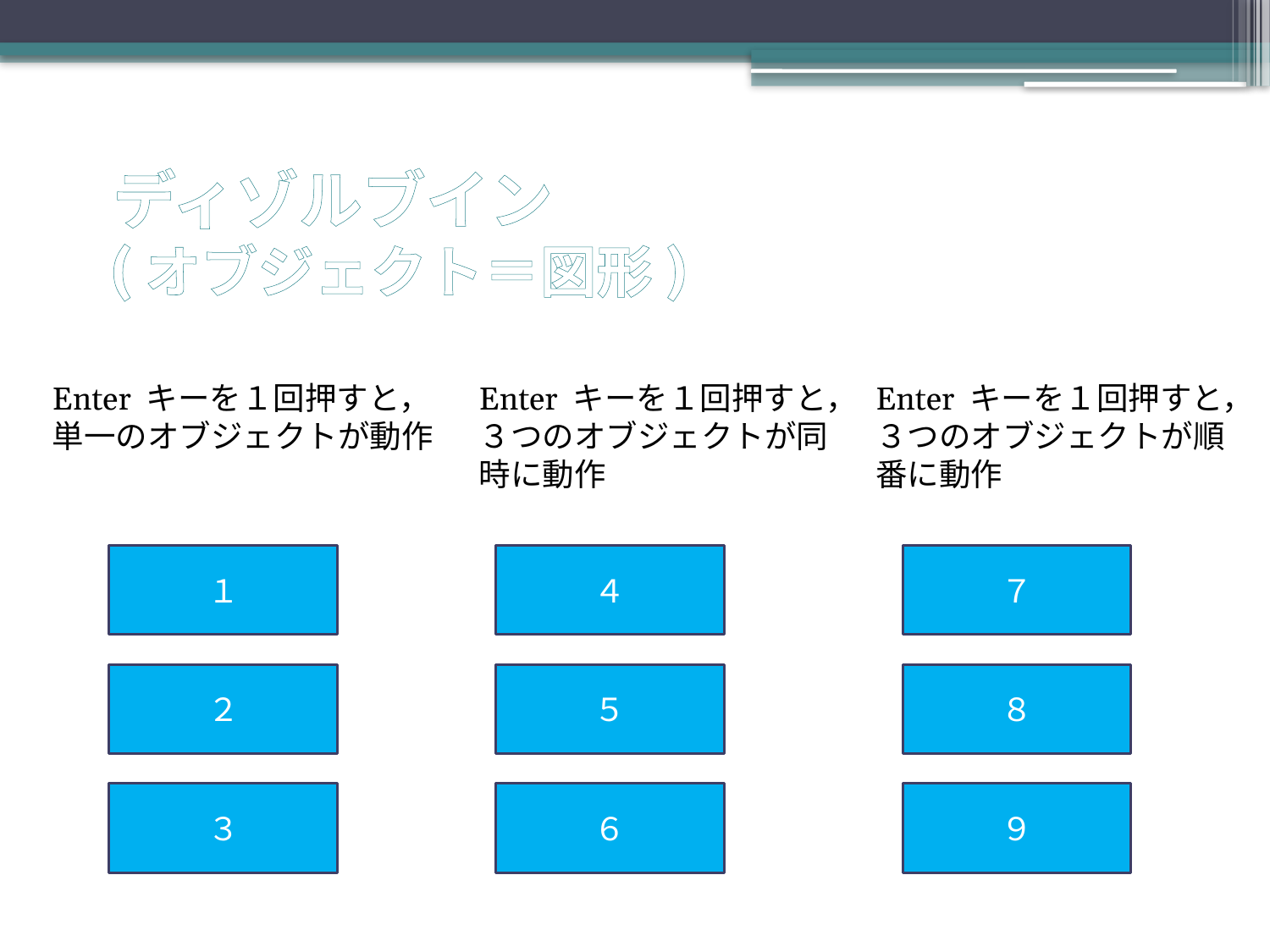

# ディゾルブイン (オブジェクト＝図形)
Enter キーを１回押すと，単一のオブジェクトが動作
Enter キーを１回押すと，３つのオブジェクトが同時に動作
Enter キーを１回押すと，３つのオブジェクトが順番に動作
１
４
７
２
５
８
３
６
９